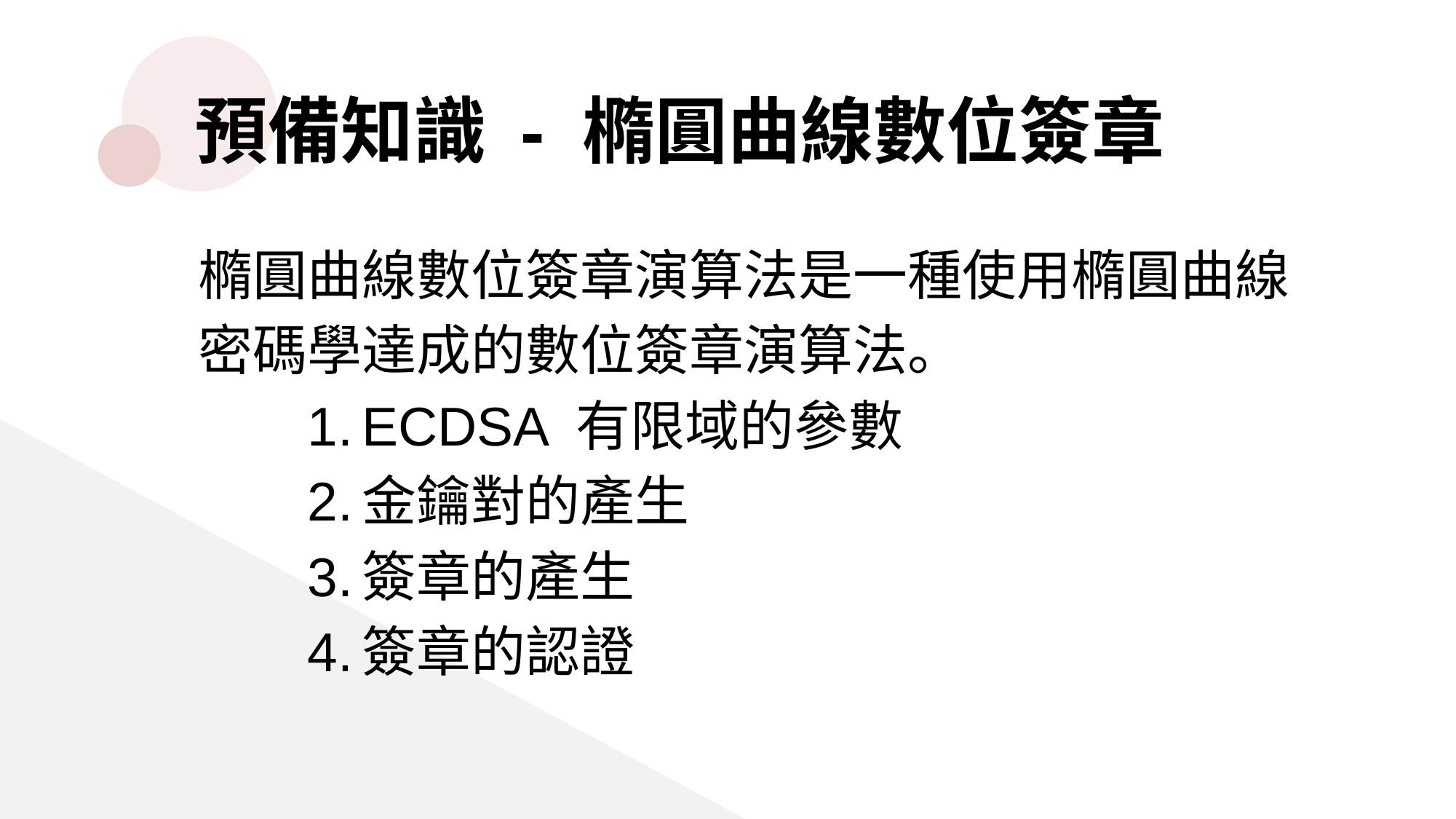

預備知識 - 橢圓曲線數位簽章

橢圓曲線數位簽章演算法是一種使用橢圓曲線密碼學達成的數位簽章演算法。
ECDSA 有限域的參數
金鑰對的產生
簽章的產生
簽章的認證